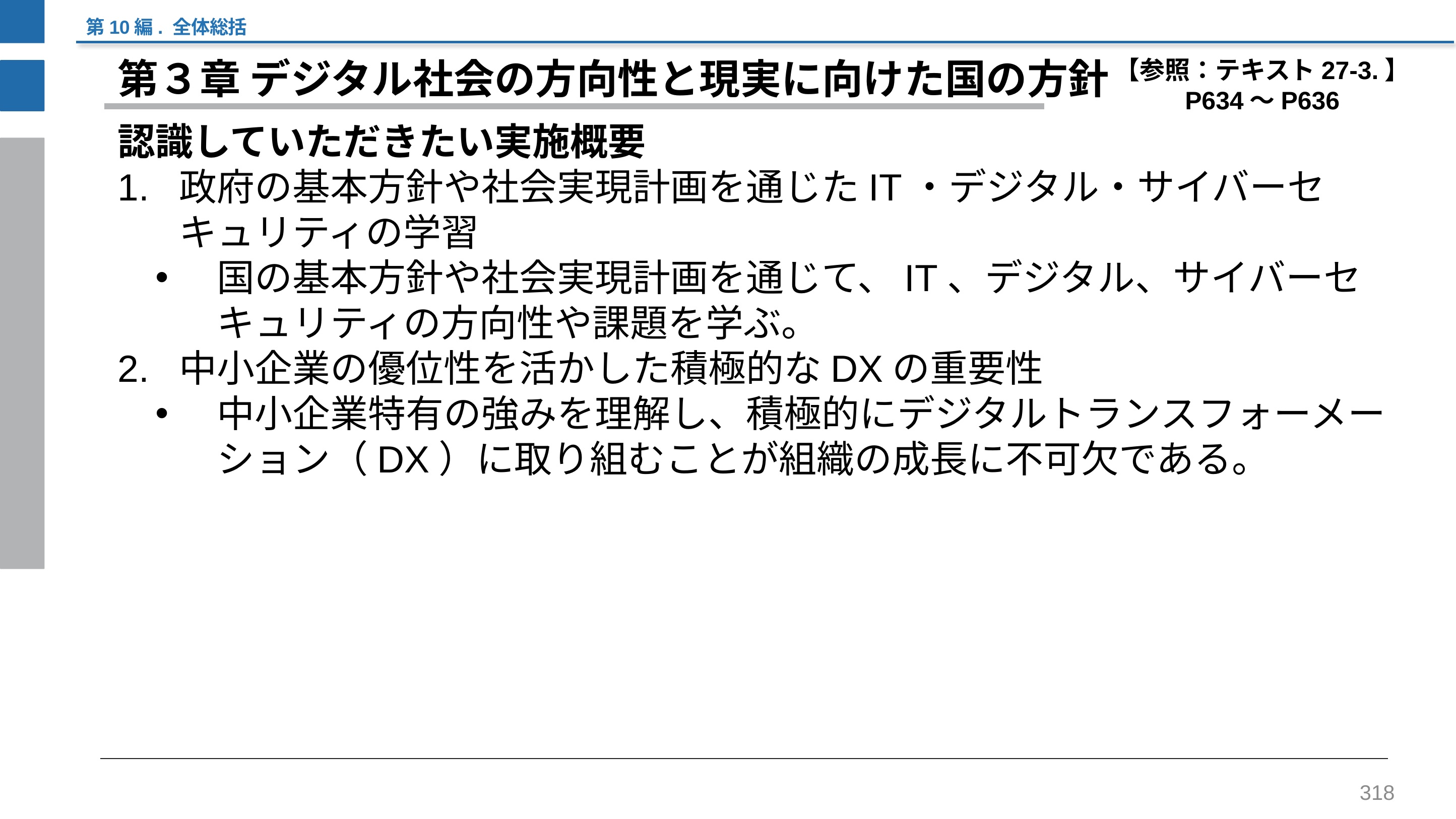

第10編. 全体総括
【参照：テキスト27-3.】
P634～P636
第３章 デジタル社会の方向性と現実に向けた国の方針
認識していただきたい実施概要
政府の基本方針や社会実現計画を通じたIT・デジタル・サイバーセキュリティの学習
国の基本方針や社会実現計画を通じて、IT、デジタル、サイバーセキュリティの方向性や課題を学ぶ。
中小企業の優位性を活かした積極的なDXの重要性
中小企業特有の強みを理解し、積極的にデジタルトランスフォーメーション（DX）に取り組むことが組織の成長に不可欠である。
318